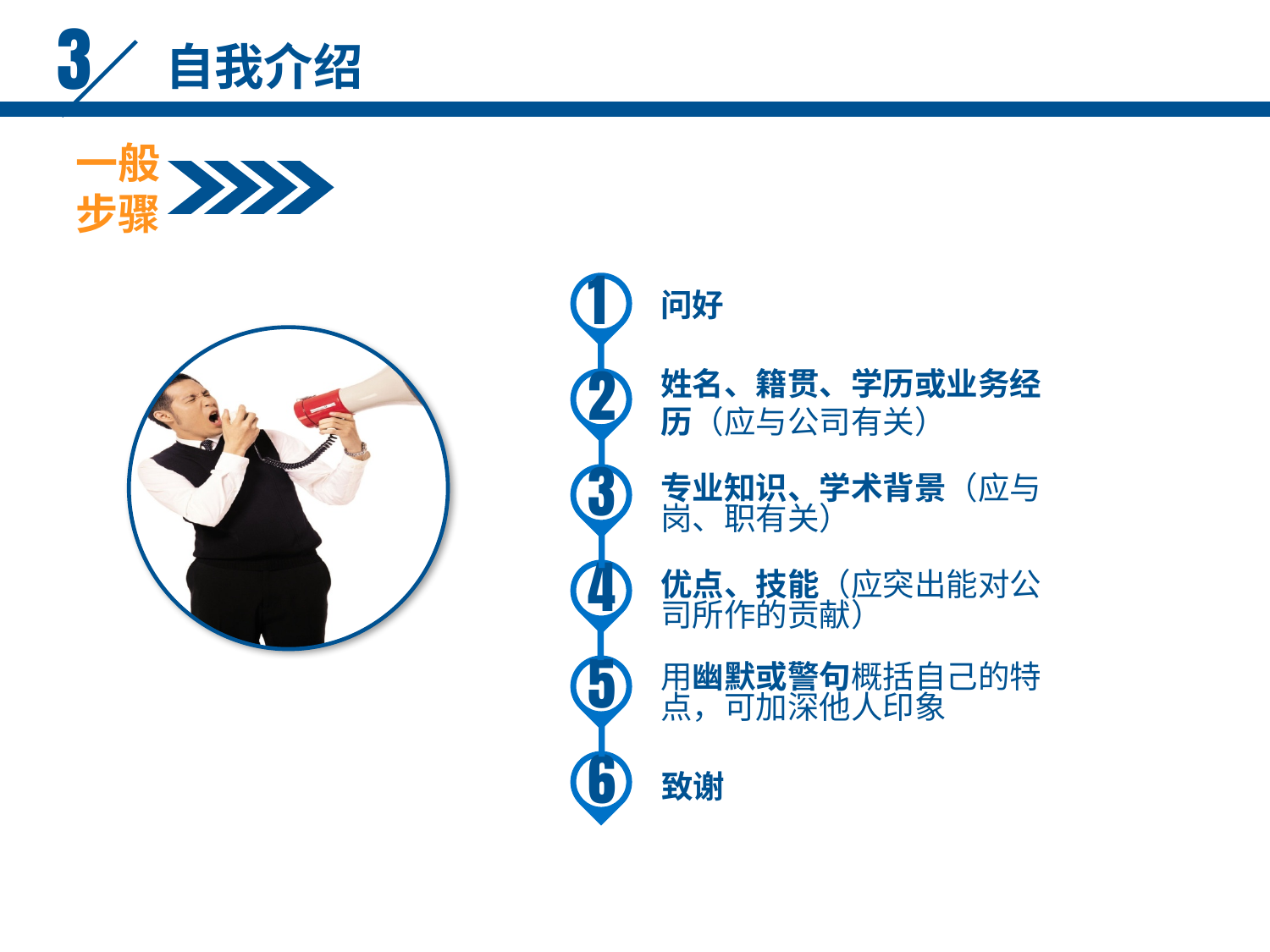

3
自我介绍

一般步骤

1

问好

2

姓名、籍贯、学历或业务经历（应与公司有关）

3

专业知识、学术背景（应与岗、职有关）

4

优点、技能（应突出能对公司所作的贡献）

5

用幽默或警句概括自己的特点，可加深他人印象

6

致谢